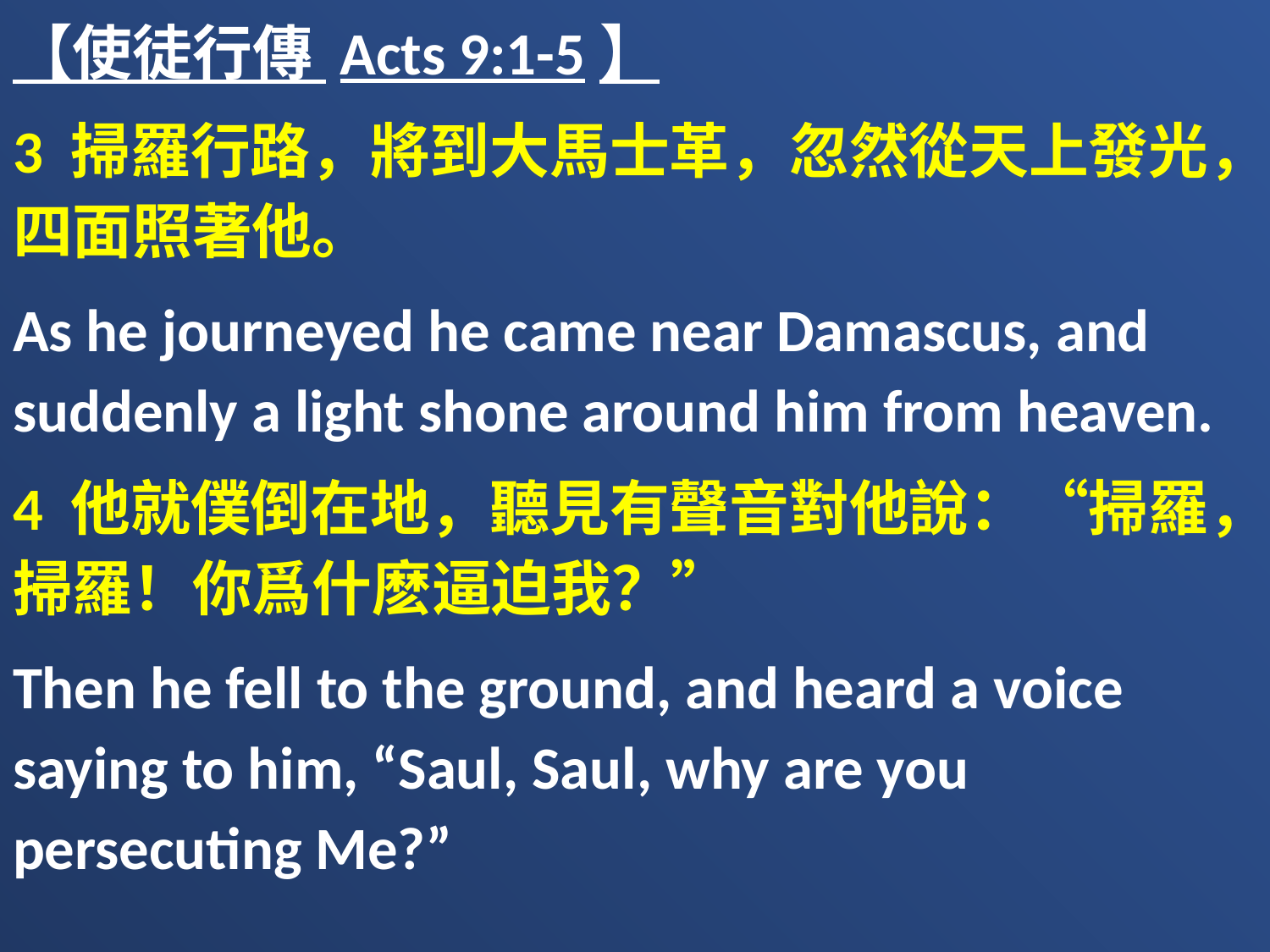

【使徒行傳 Acts 9:1-5】
3 掃羅行路，將到大馬士革，忽然從天上發光，四面照著他。
As he journeyed he came near Damascus, and suddenly a light shone around him from heaven.
4 他就僕倒在地，聽見有聲音對他說：“掃羅，掃羅！你爲什麽逼迫我？”
Then he fell to the ground, and heard a voice saying to him, “Saul, Saul, why are you persecuting Me?”